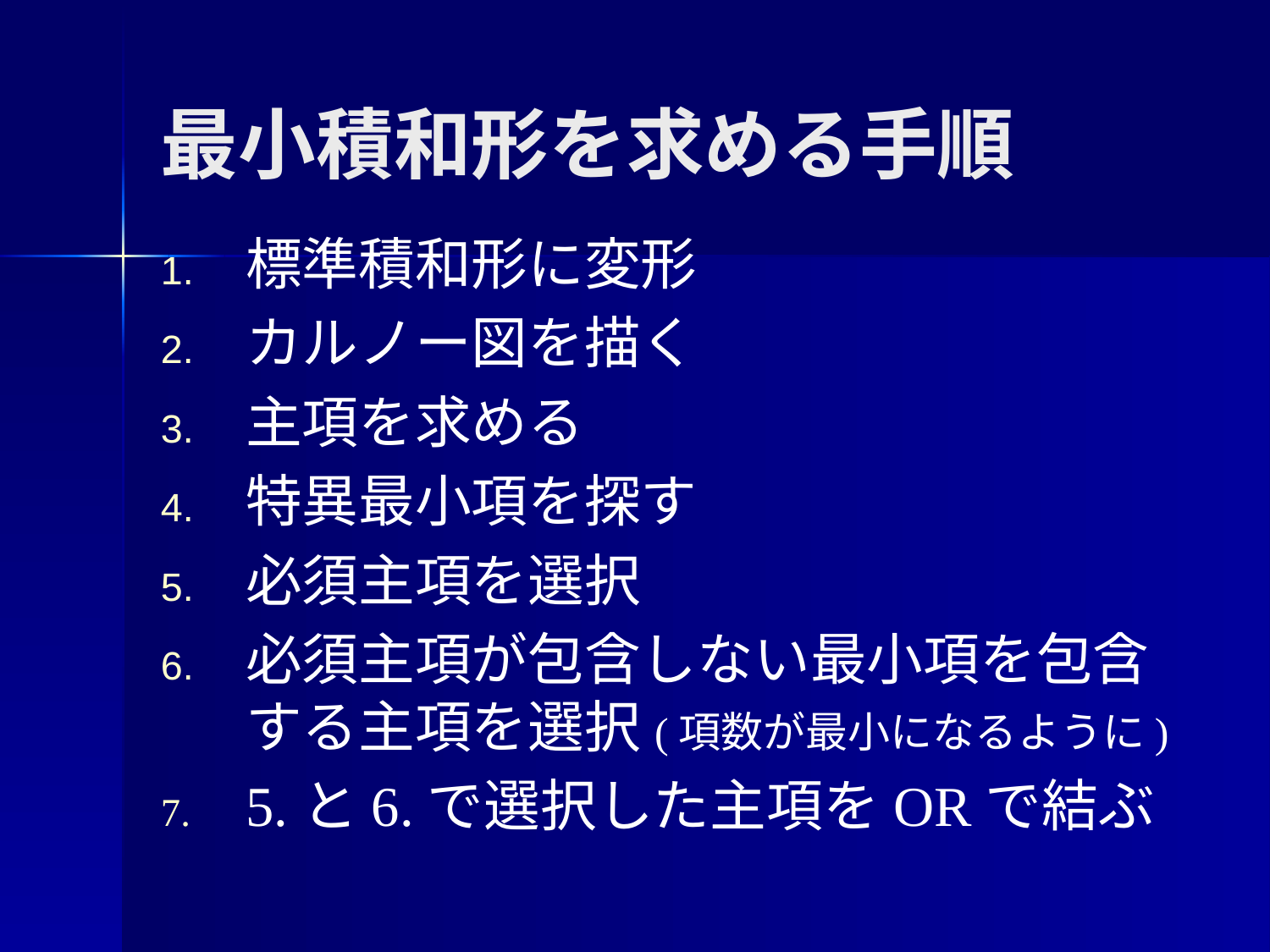

# 最小積和形を求める手順
標準積和形に変形
カルノー図を描く
主項を求める
特異最小項を探す
必須主項を選択
必須主項が包含しない最小項を包含する主項を選択(項数が最小になるように)
5.と6.で選択した主項をORで結ぶ